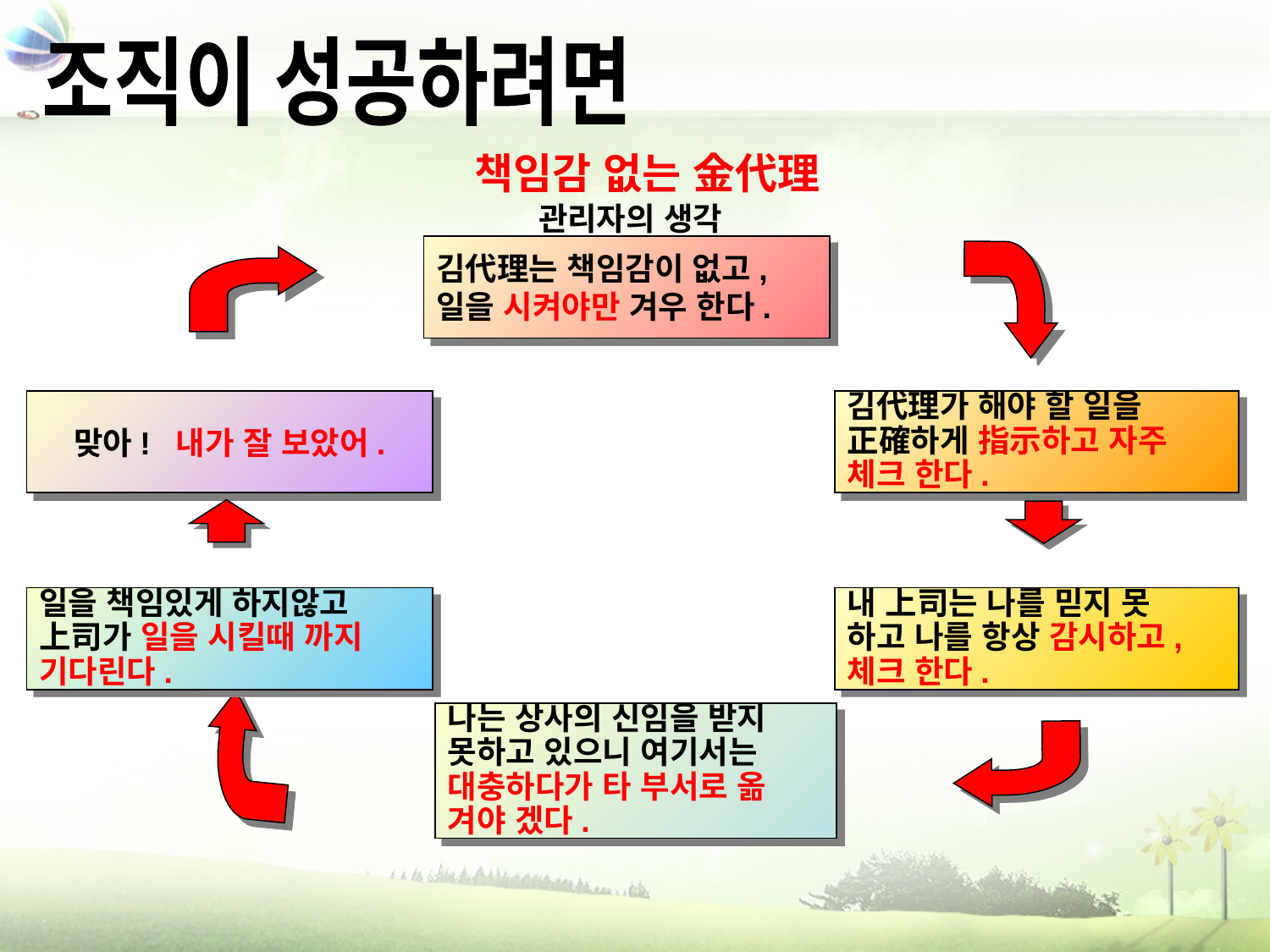

조직이 성공하려면
책임감 없는 金代理
      관리자의 생각
김代理는 책임감이 없고,
일을 시켜야만 겨우 한다.

관리자의 結論
맞아!  내가 잘 보았어.
관리자의 行動
김代理가 해야 할 일을
正確하게 指示하고 자주
체크 한다.

김 代理의 行動
일을 책임있게 하지않고
上司가 일을 시킬때 까지
기다린다.
김 代理의 知覺
내 上司는 나를 믿지 못
하고 나를 항상 감시하고,
체크 한다.

      김 代理의 생각
나는 상사의 신임을 받지
못하고 있으니 여기서는
대충하다가 타 부서로 옮
겨야 겠다.